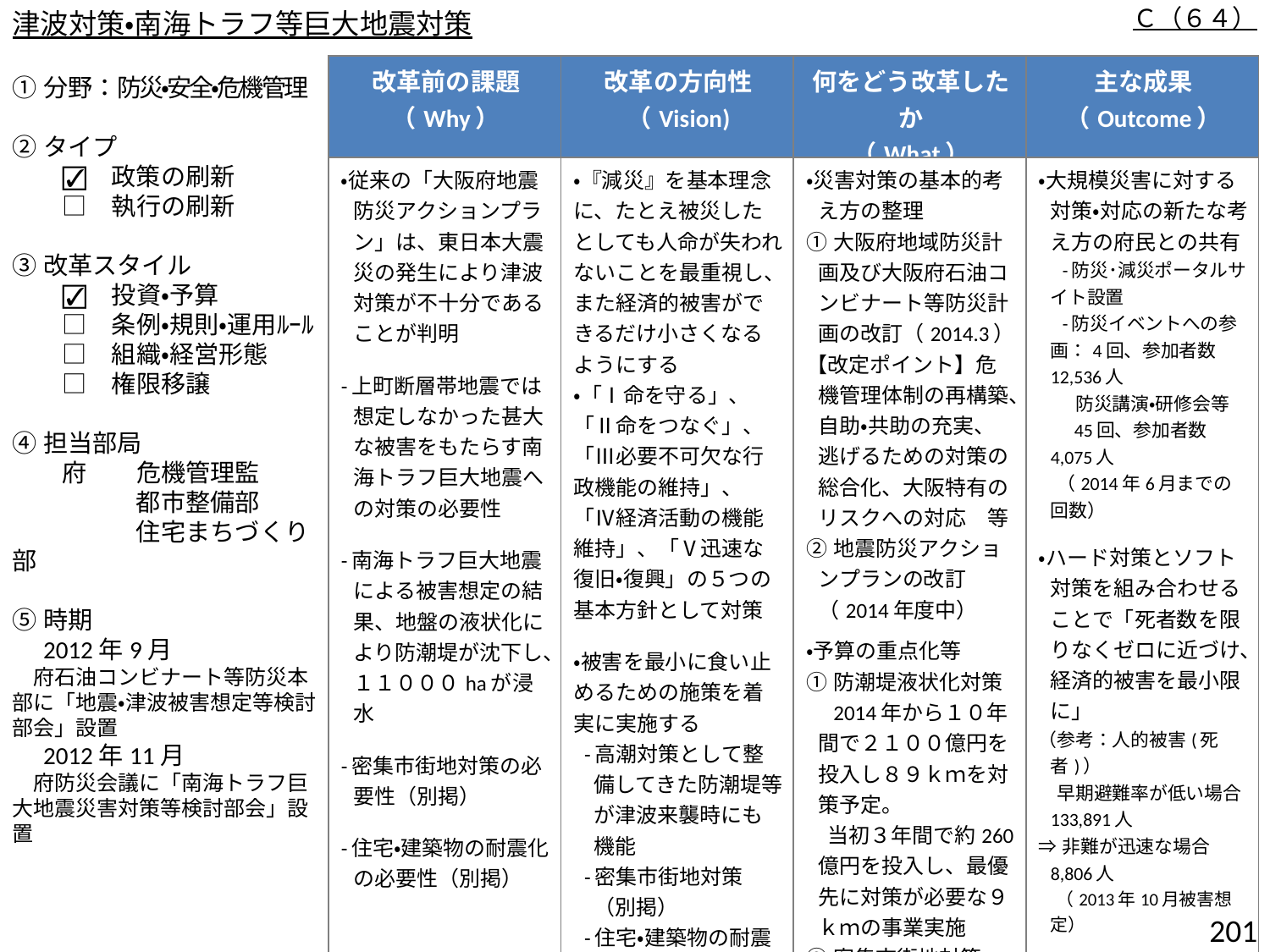

津波対策・南海トラフ等巨大地震対策
Ｃ（６４）
| 改革前の課題 （Why） | 改革の方向性 （Vision) | 何をどう改革したか （What） | 主な成果 （Outcome） |
| --- | --- | --- | --- |
| ・従来の「大阪府地震防災アクションプラン」は、東日本大震災の発生により津波対策が不十分であることが判明 -上町断層帯地震では想定しなかった甚大な被害をもたらす南海トラフ巨大地震への対策の必要性 -南海トラフ巨大地震による被害想定の結果、地盤の液状化により防潮堤が沈下し、１１０００haが浸水 -密集市街地対策の必要性（別掲） -住宅・建築物の耐震化の必要性（別掲） | ・『減災』を基本理念に、たとえ被災したとしても人命が失われないことを最重視し、また経済的被害ができるだけ小さくなるようにする ・「Ⅰ命を守る」、「Ⅱ命をつなぐ」、「Ⅲ必要不可欠な行政機能の維持」、「Ⅳ経済活動の機能維持」、「Ⅴ迅速な復旧・復興」の５つの基本方針として対策 ・被害を最小に食い止めるための施策を着実に実施する -高潮対策として整備してきた防潮堤等が津波来襲時にも機能 -密集市街地対策（別掲） -住宅・建築物の耐震化（別掲） | ・災害対策の基本的考え方の整理 ①大阪府地域防災計画及び大阪府石油コンビナート等防災計画の改訂（2014.3） 【改定ポイント】危機管理体制の再構築、自助・共助の充実、逃げるための対策の総合化、大阪特有のリスクへの対応　等 ②地震防災アクションプランの改訂（2014年度中） ・予算の重点化等 ①防潮堤液状化対策 　2014年から１０年間で２１００億円を投入し８９ｋｍを対策予定。 　当初３年間で約260億円を投入し、最優先に対策が必要な９ｋｍの事業実施 ②密集市街地対策（別掲） ③住宅・建築物の耐震化（別掲） | ・大規模災害に対する対策・対応の新たな考え方の府民との共有 　-防災･減災ポータルサイト設置 　-防災イベントへの参画：4回、参加者数12,536人 　　防災講演・研修会等　　45回、参加者数4,075人 　（2014年6月までの回数） ・ハード対策とソフト対策を組み合わせることで「死者数を限りなくゼロに近づけ、経済的被害を最小限に」 （参考：人的被害(死者)） 　早期避難率が低い場合133,891人 ⇒非難が迅速な場合　8,806人 　（2013年10月被害想定） ・2014年から10年間で取り組む、防潮堤液状化対策の完了により、地震・津波による浸水面積を半減 　対策前　約11,000ha ⇒対策後　約5,400ha ・密集市街地対策、住宅・建築物の耐震化については別掲 |
①分野：防災・安全・危機管理

②タイプ
　　☑　政策の刷新
　　□　執行の刷新

③改革スタイル
　　☑　投資・予算
　　□　条例・規則・運用ﾙｰﾙ
　　□　組織・経営形態
　　□　権限移譲

④担当部局
　　府　　危機管理監
　　　　　都市整備部
　　　　　住宅まちづくり部

⑤時期
　2012年9月
　府石油コンビナート等防災本部に「地震・津波被害想定等検討部会」設置
　2012年11月
　府防災会議に「南海トラフ巨大地震災害対策等検討部会」設置

201